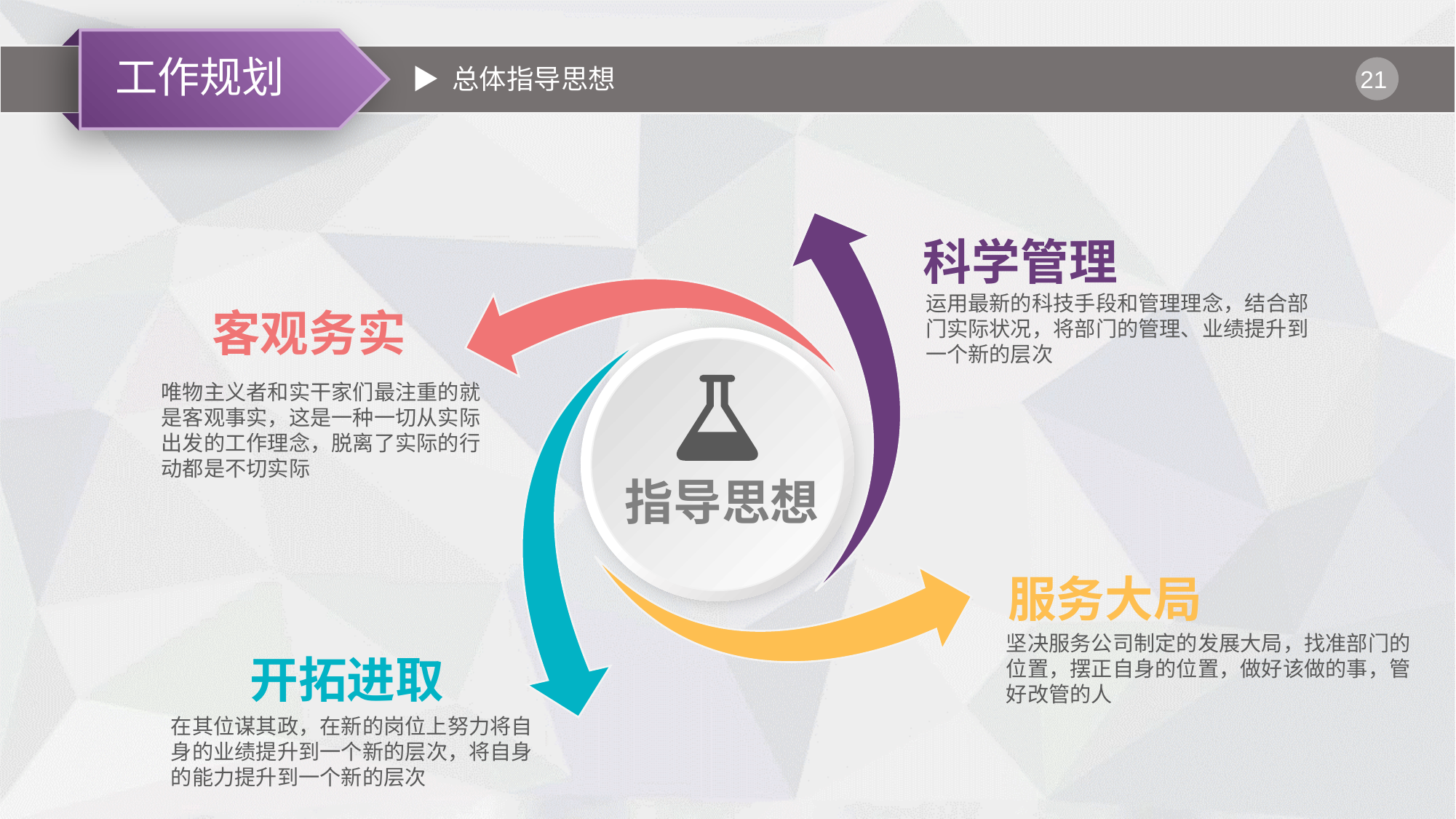

▶ 总体指导思想

科学管理
运用最新的科技手段和管理理念，结合部门实际状况，将部门的管理、业绩提升到一个新的层次
客观务实

标题
指导思想

唯物主义者和实干家们最注重的就是客观事实，这是一种一切从实际出发的工作理念，脱离了实际的行动都是不切实际

服务大局
坚决服务公司制定的发展大局，找准部门的位置，摆正自身的位置，做好该做的事，管好改管的人
开拓进取
在其位谋其政，在新的岗位上努力将自身的业绩提升到一个新的层次，将自身的能力提升到一个新的层次